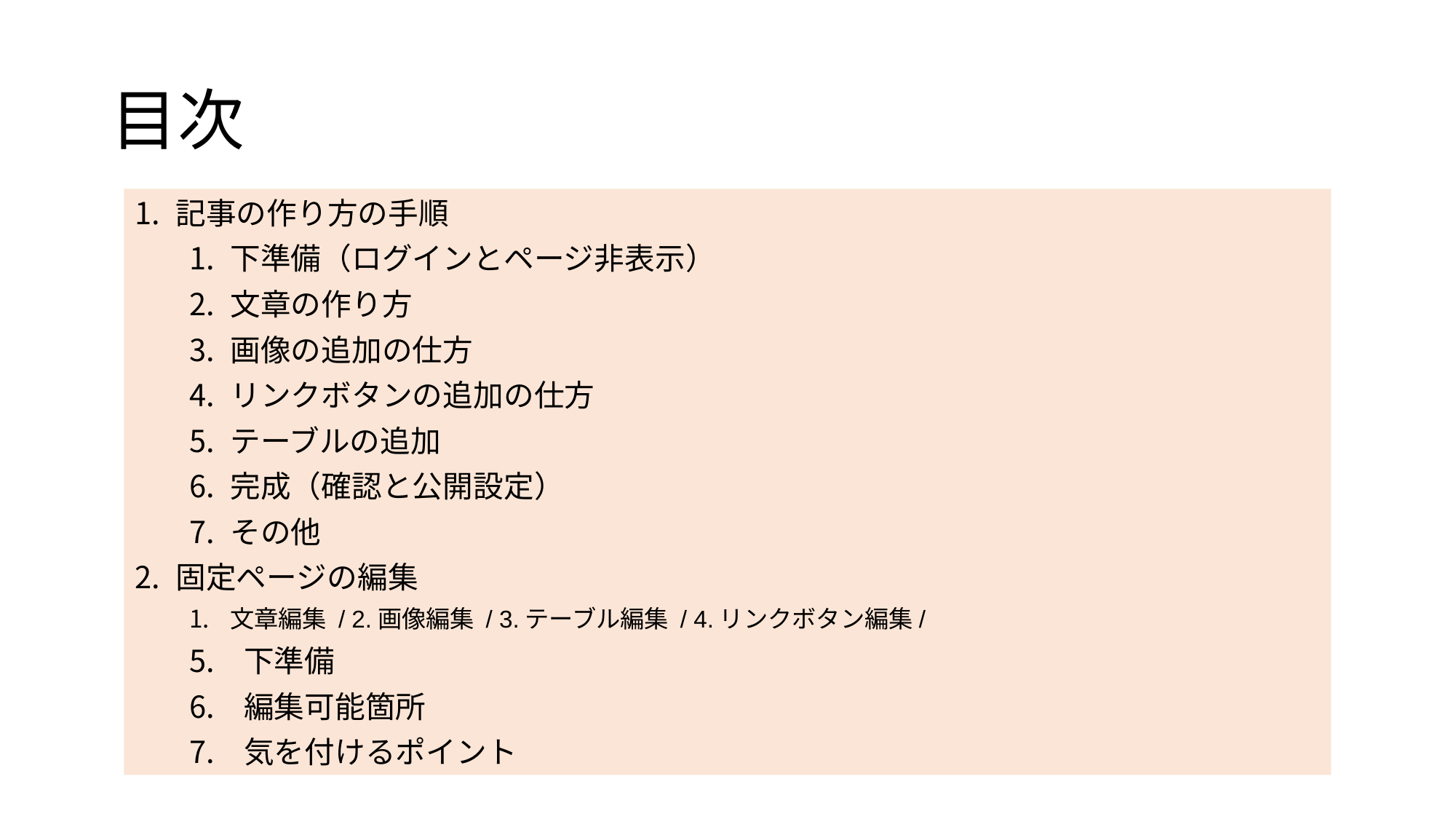

# 目次
記事の作り方の手順
下準備（ログインとページ非表示）
文章の作り方
画像の追加の仕方
リンクボタンの追加の仕方
テーブルの追加
完成（確認と公開設定）
その他
固定ページの編集
文章編集 / 2.画像編集 / 3.テーブル編集 / 4.リンクボタン編集/
下準備
編集可能箇所
気を付けるポイント